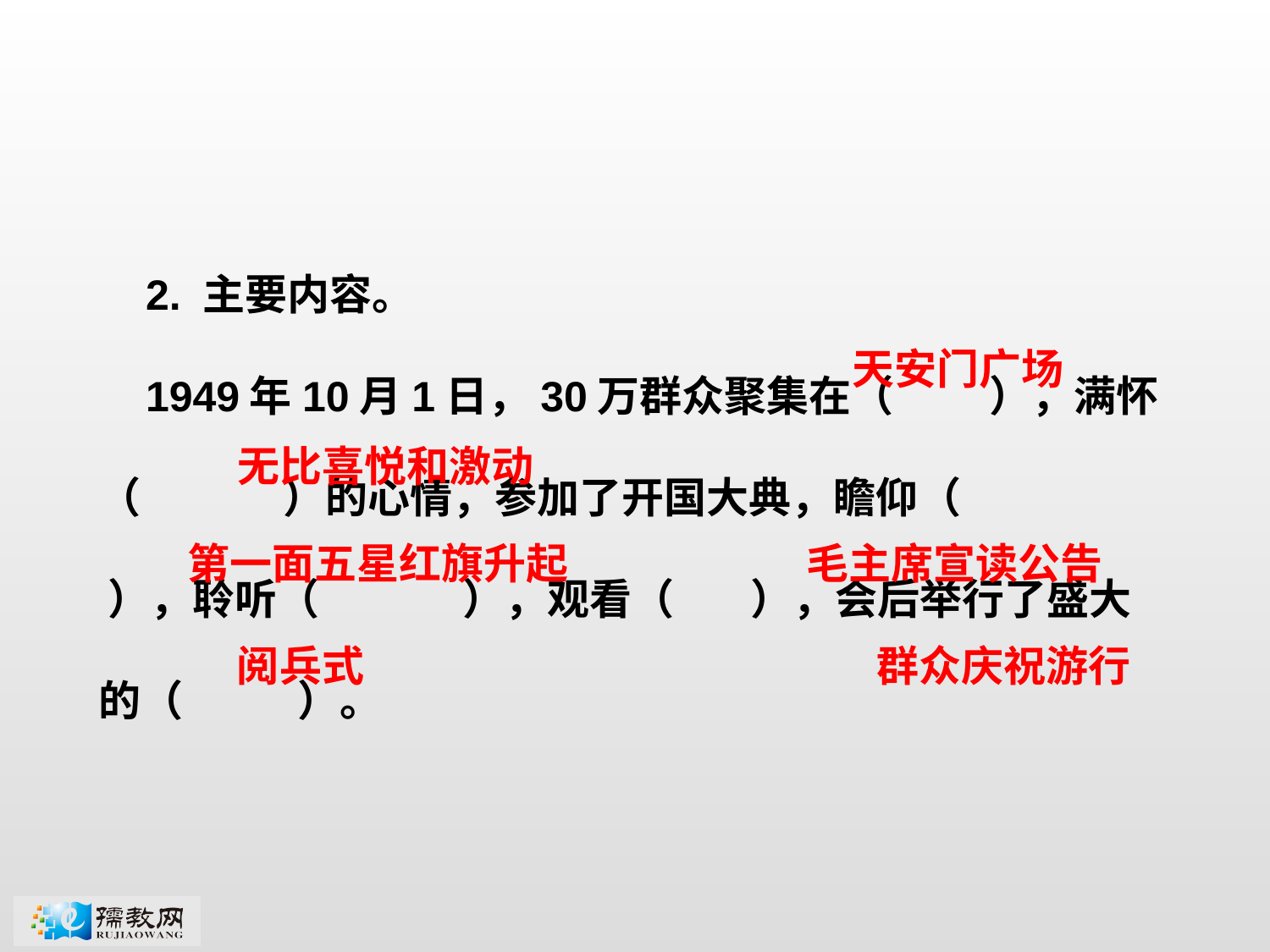

2. 主要内容。
    1949年10月1日，30万群众聚集在（          ），满怀（               ）的心情，参加了开国大典，瞻仰（                   ），聆听（               ），观看（        ），会后举行了盛大的（            ）。
天安门广场
无比喜悦和激动
毛主席宣读公告
第一面五星红旗升起
阅兵式
群众庆祝游行